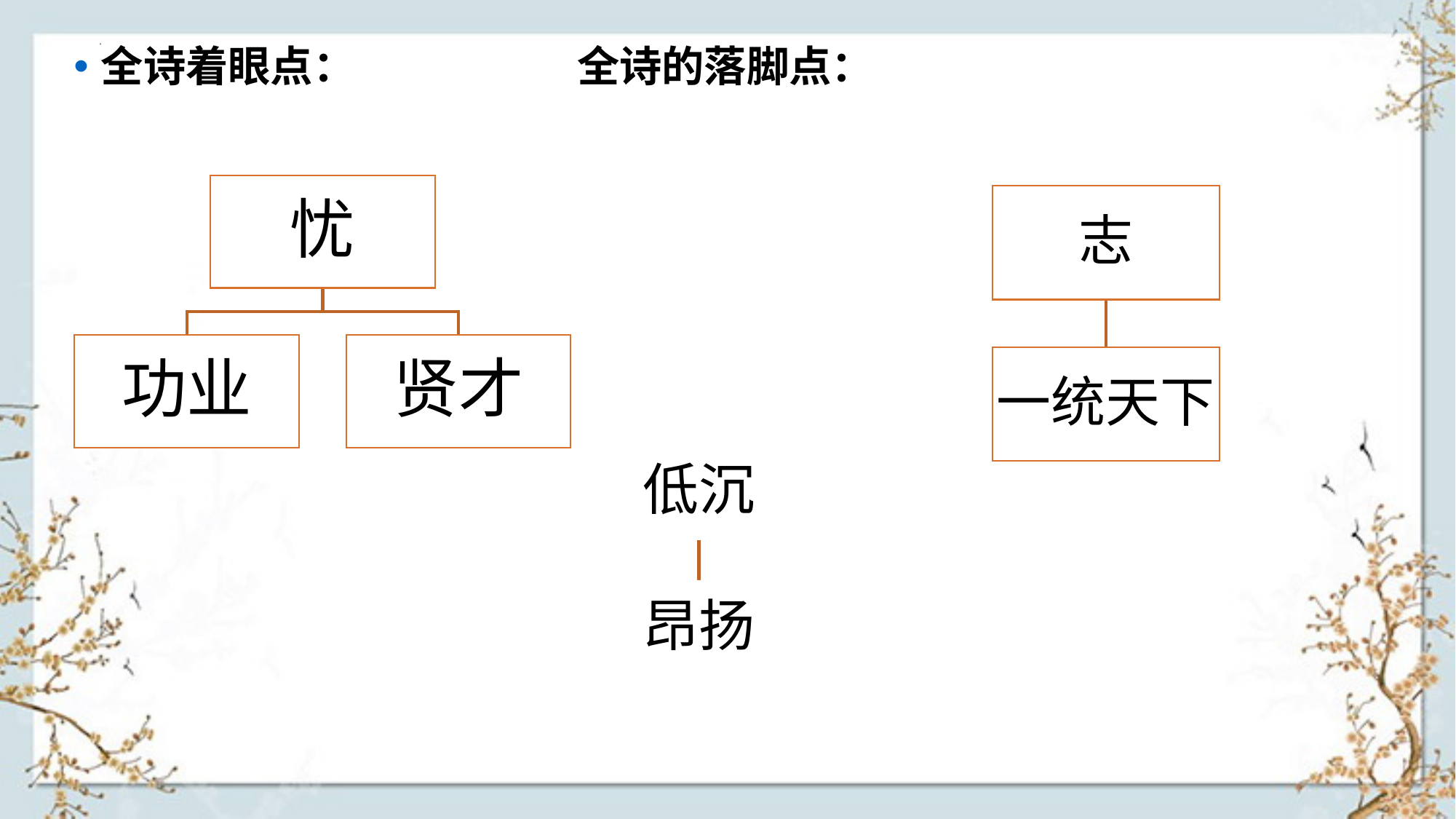

全诗着眼点：                       全诗的落脚点：

忧
功业
贤才
志
一统天下
低沉
昂扬